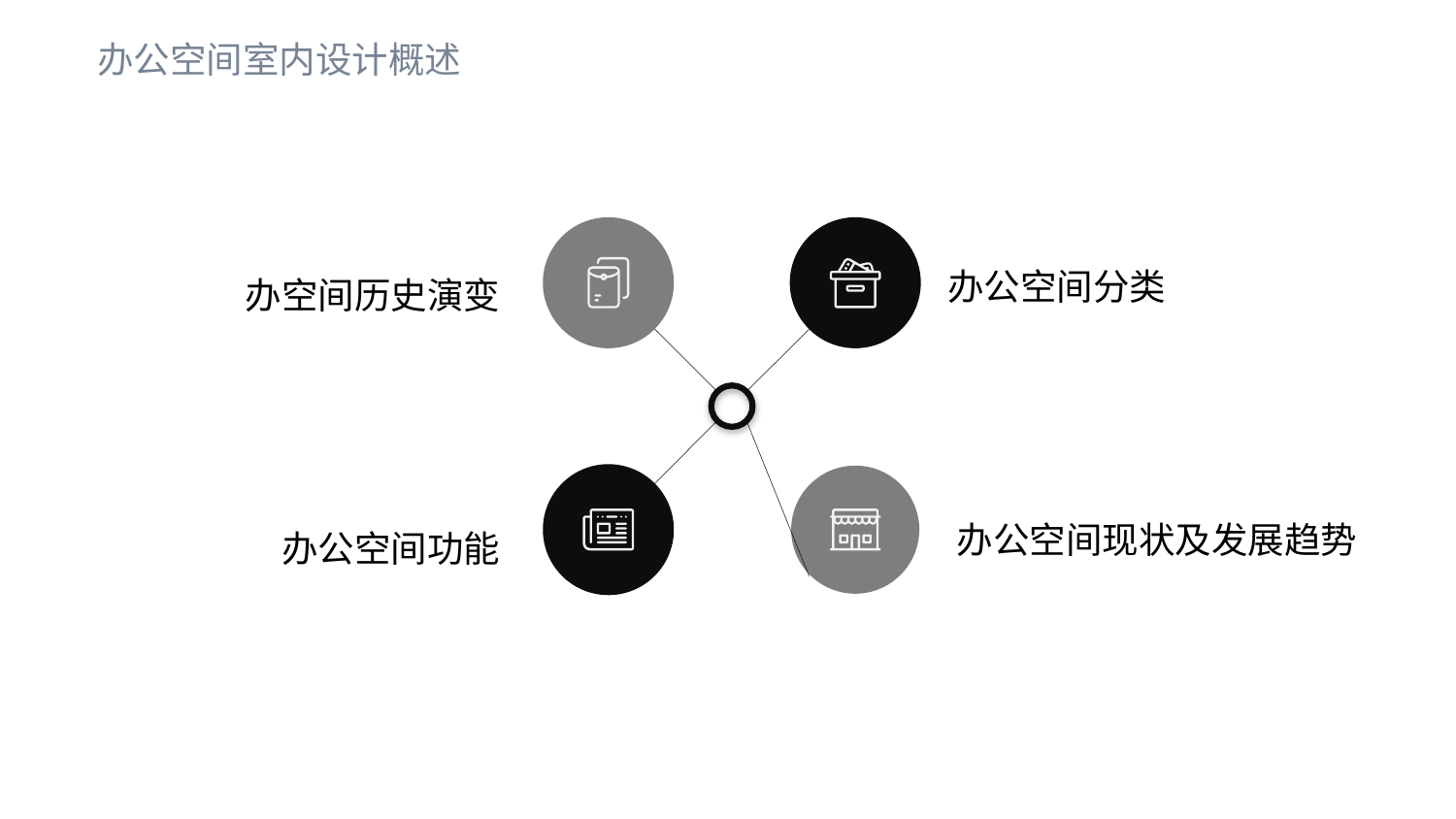

办公空间室内设计概述

办空间历史演变
办公空间分类

 办公空间功能

办公空间现状及发展趋势